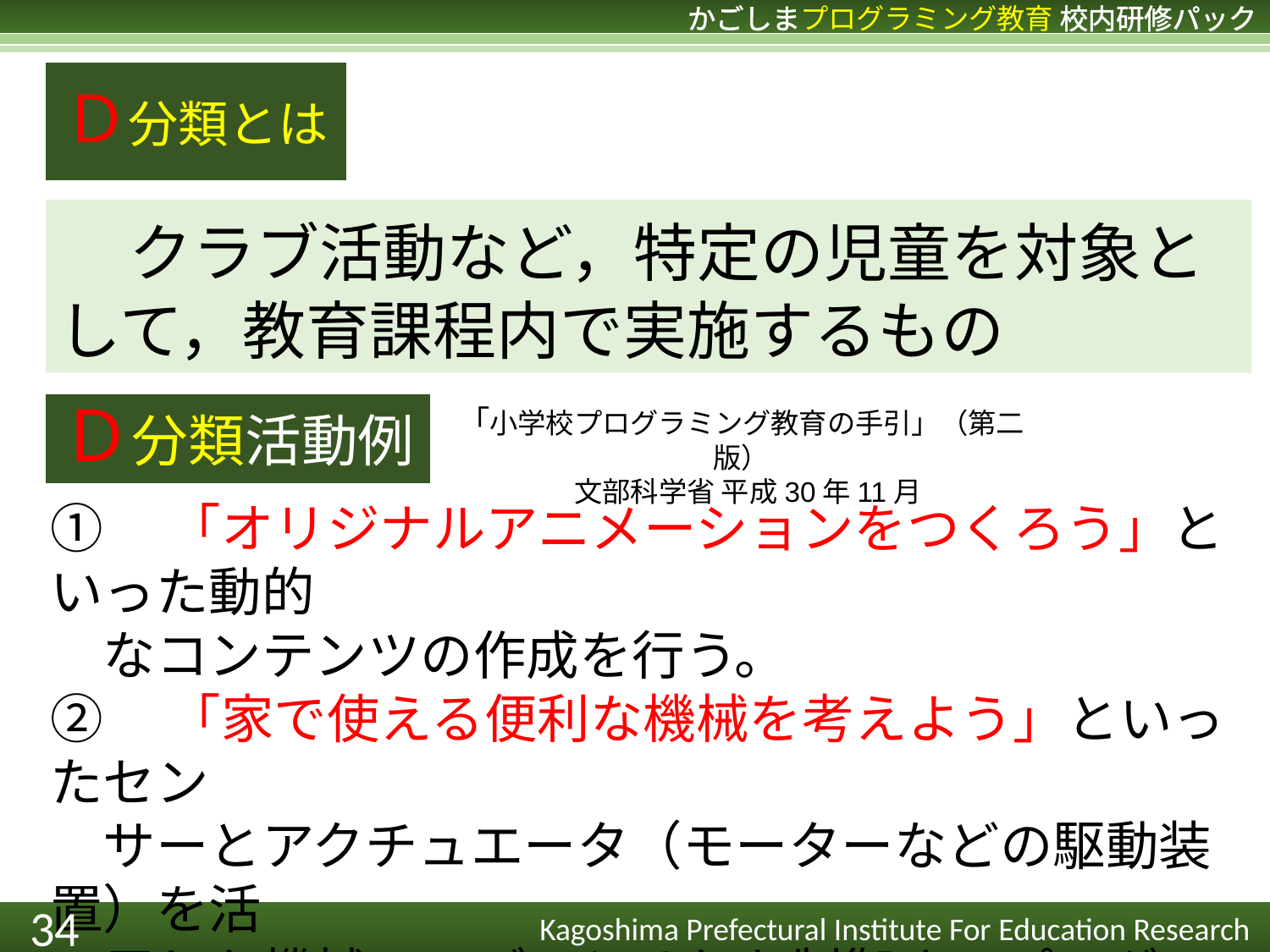

Ｄ分類とは
　クラブ活動など，特定の児童を対象として，教育課程内で実施するもの
Ｄ分類活動例
「小学校プログラミング教育の手引」（第二版）
 文部科学省 平成30年11月
①　「オリジナルアニメーションをつくろう」といった動的
　なコンテンツの作成を行う。
②　「家で使える便利な機械を考えよう」といったセン
　サーとアクチュエータ（モーターなどの駆動装置）を活
　用した機械のモデルとそれを制御するプログラムの
　作成を行う。
34